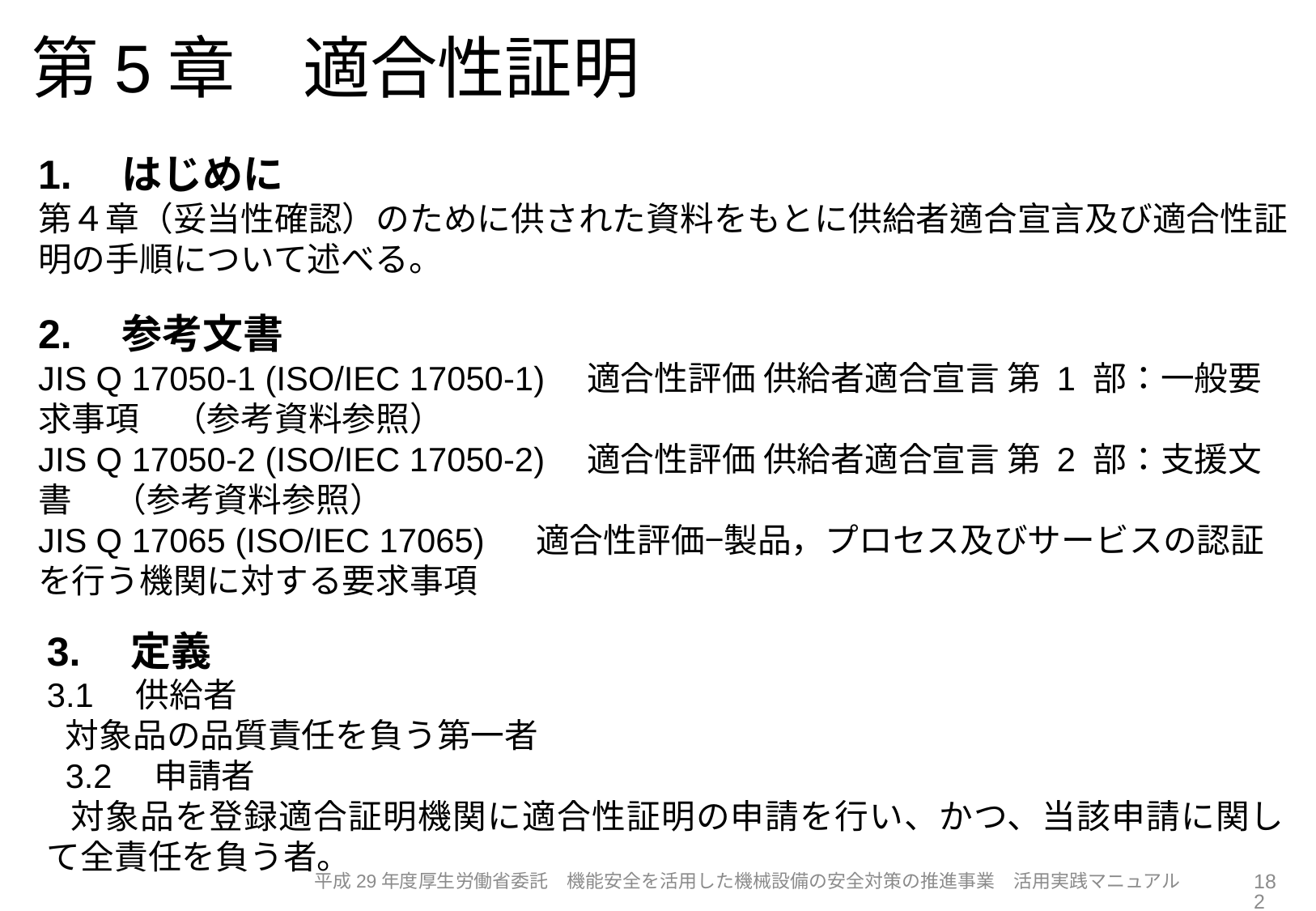

# 第5章　適合性証明
1.　はじめに
第４章（妥当性確認）のために供された資料をもとに供給者適合宣言及び適合性証明の手順について述べる。
2.　参考文書
JIS Q 17050-1 (ISO/IEC 17050-1)　適合性評価 供給者適合宣言 第 1 部：一般要求事項　（参考資料参照）
JIS Q 17050-2 (ISO/IEC 17050-2)　適合性評価 供給者適合宣言 第 2 部：支援文書 　（参考資料参照）
JIS Q 17065 (ISO/IEC 17065) 　適合性評価−製品，プロセス及びサービスの認証を行う機関に対する要求事項
3.　定義
3.1　供給者
対象品の品質責任を負う第一者
3.2　申請者
対象品を登録適合証明機関に適合性証明の申請を行い、かつ、当該申請に関して全責任を負う者。
182
平成29年度厚生労働省委託　機能安全を活用した機械設備の安全対策の推進事業　活用実践マニュアル